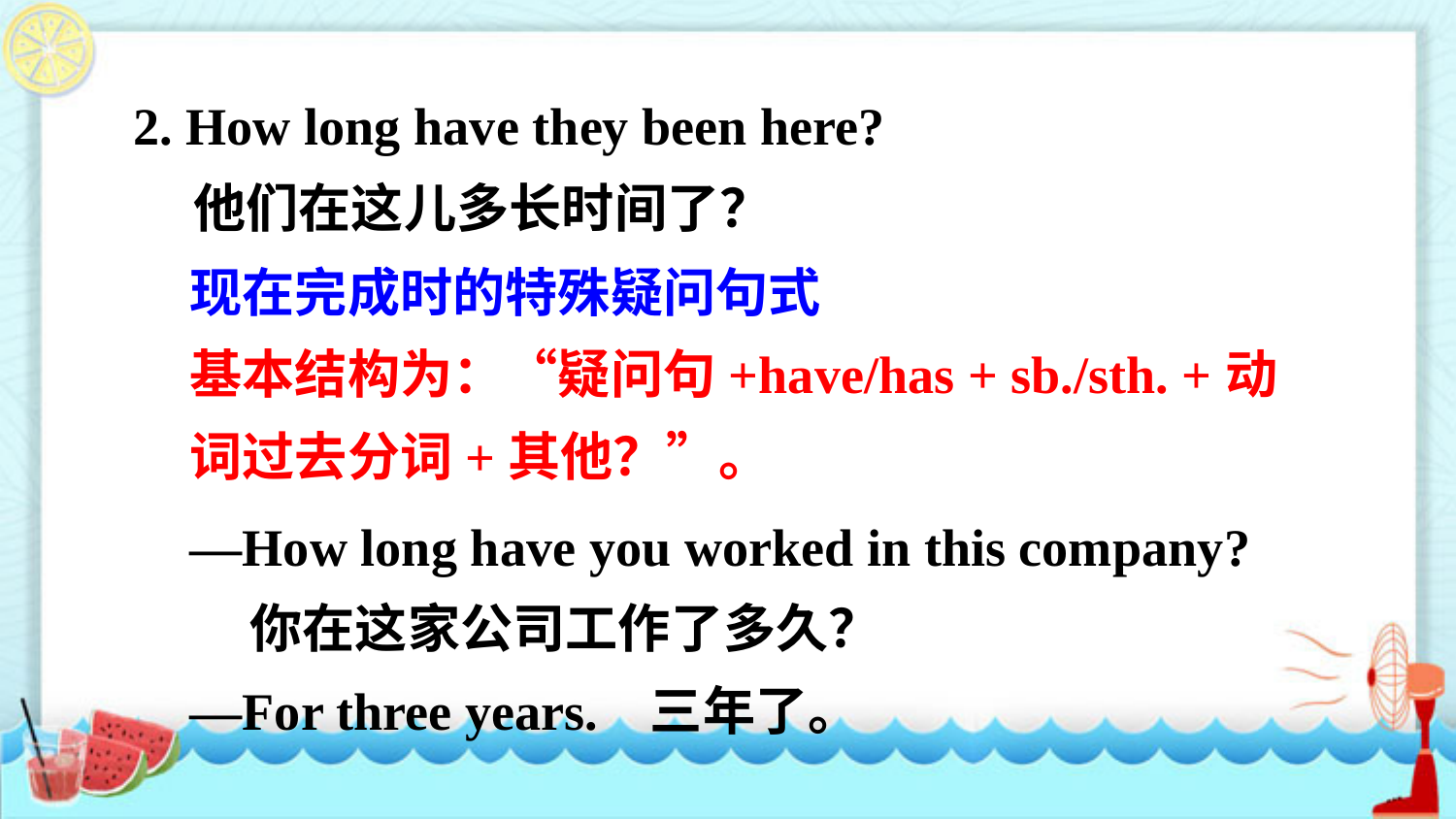

2. How long have they been here?
    他们在这儿多长时间了？
现在完成时的特殊疑问句式
基本结构为：“疑问句+have/has + sb./sth. +动词过去分词+其他？”。
—How long have you worked in this company?
    你在这家公司工作了多久？
—For three years.   三年了。